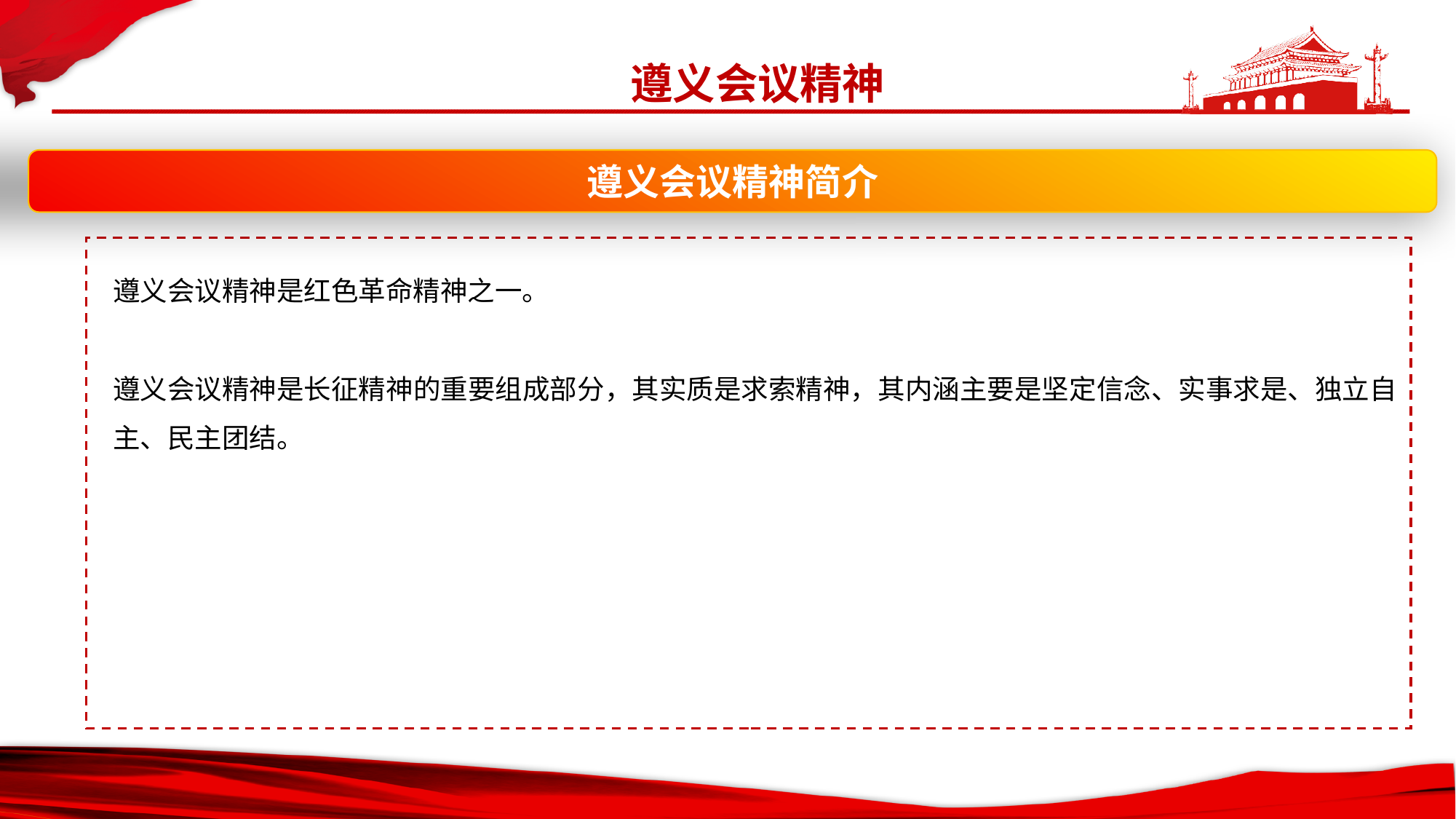

遵义会议精神
遵义会议精神简介

遵义会议精神是红色革命精神之一。

遵义会议精神是长征精神的重要组成部分，其实质是求索精神，其内涵主要是坚定信念、实事求是、独立自主、民主团结。